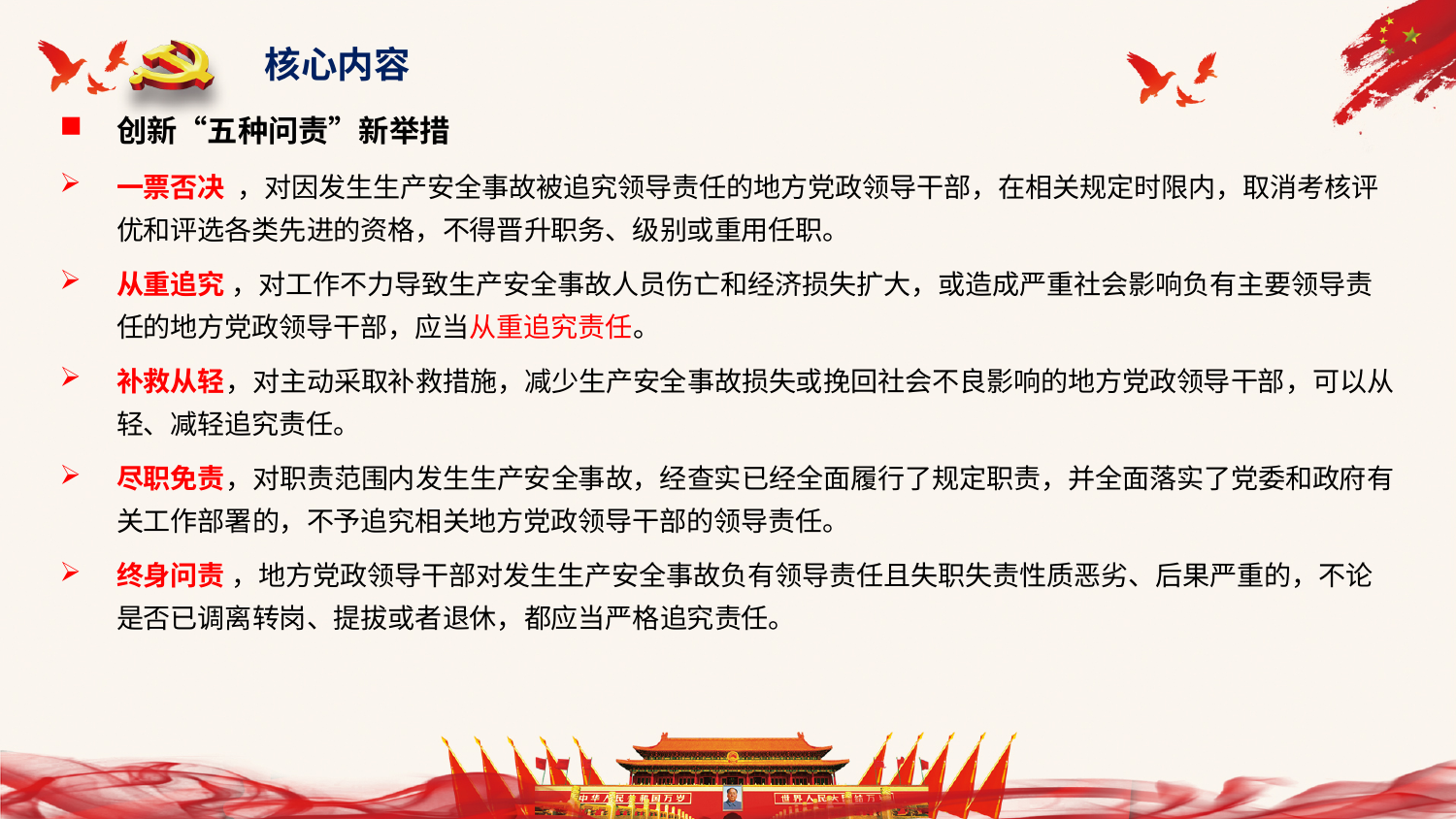

核心内容
创新“五种问责”新举措
一票否决  ，对因发生生产安全事故被追究领导责任的地方党政领导干部，在相关规定时限内，取消考核评优和评选各类先进的资格，不得晋升职务、级别或重用任职。
从重追究 ，对工作不力导致生产安全事故人员伤亡和经济损失扩大，或造成严重社会影响负有主要领导责任的地方党政领导干部，应当从重追究责任。
补救从轻，对主动采取补救措施，减少生产安全事故损失或挽回社会不良影响的地方党政领导干部，可以从轻、减轻追究责任。
尽职免责，对职责范围内发生生产安全事故，经查实已经全面履行了规定职责，并全面落实了党委和政府有关工作部署的，不予追究相关地方党政领导干部的领导责任。
终身问责 ，地方党政领导干部对发生生产安全事故负有领导责任且失职失责性质恶劣、后果严重的，不论是否已调离转岗、提拔或者退休，都应当严格追究责任。